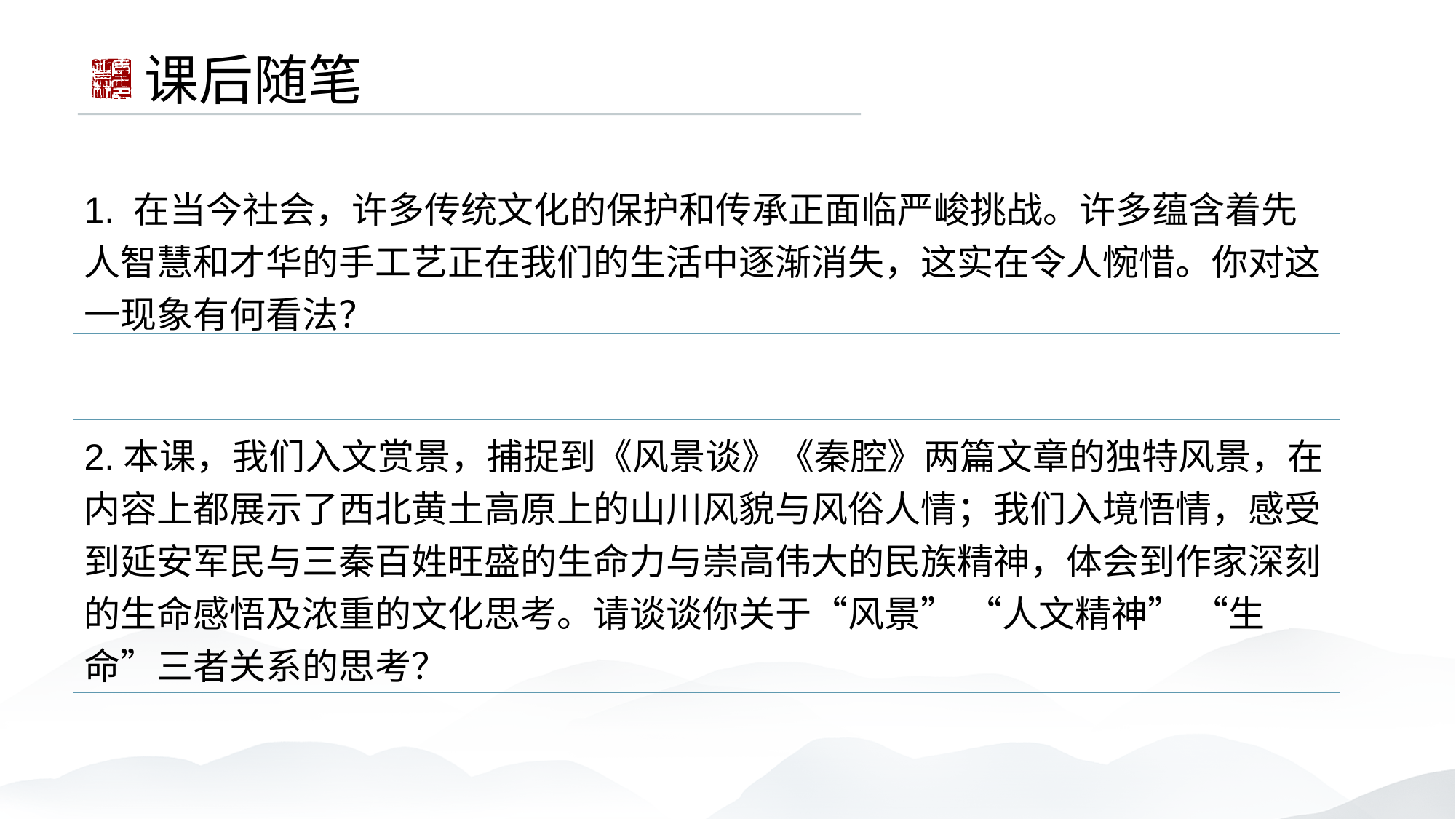

课后随笔
1. 在当今社会，许多传统文化的保护和传承正面临严峻挑战。许多蕴含着先人智慧和才华的手工艺正在我们的生活中逐渐消失，这实在令人惋惜。你对这一现象有何看法？
2.本课，我们入文赏景，捕捉到《风景谈》《秦腔》两篇文章的独特风景，在内容上都展示了西北黄土高原上的山川风貌与风俗人情；我们入境悟情，感受到延安军民与三秦百姓旺盛的生命力与崇高伟大的民族精神，体会到作家深刻的生命感悟及浓重的文化思考。请谈谈你关于“风景” “人文精神” “生命”三者关系的思考？